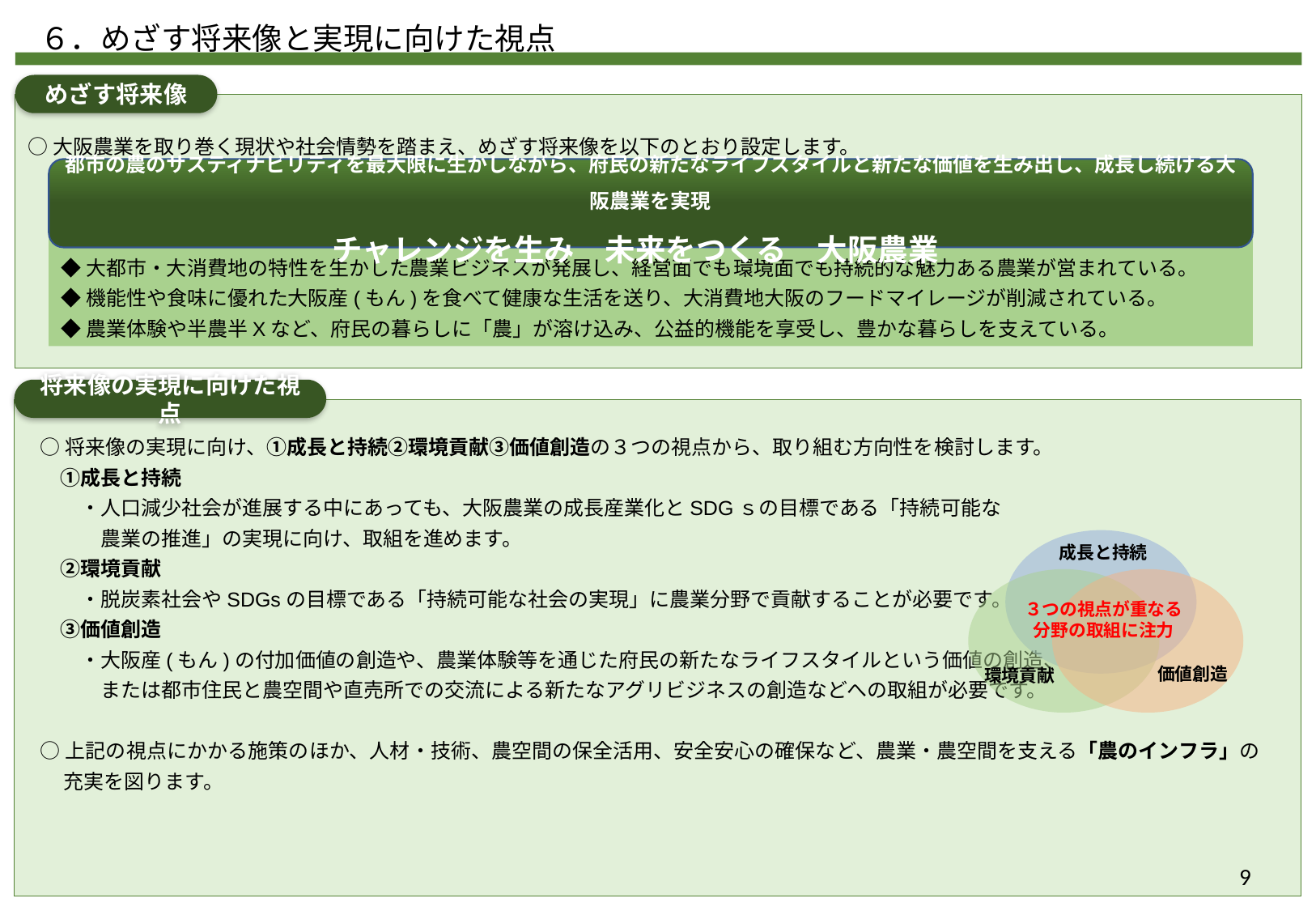

６．めざす将来像と実現に向けた視点

めざす将来像

○大阪農業を取り巻く現状や社会情勢を踏まえ、めざす将来像を以下のとおり設定します。
都市の農のサスティナビリティを最大限に生かしながら、府民の新たなライフスタイルと新たな価値を生み出し、成長し続ける大阪農業を実現
チャレンジを生み　未来をつくる　大阪農業

◆大都市・大消費地の特性を生かした農業ビジネスが発展し、経営面でも環境面でも持続的な魅力ある農業が営まれている。
◆機能性や食味に優れた大阪産(もん)を食べて健康な生活を送り、大消費地大阪のフードマイレージが削減されている。
◆農業体験や半農半Xなど、府民の暮らしに「農」が溶け込み、公益的機能を享受し、豊かな暮らしを支えている。
将来像の実現に向けた視点

○将来像の実現に向け、①成長と持続②環境貢献③価値創造の３つの視点から、取り組む方向性を検討します。
　①成長と持続
　　・人口減少社会が進展する中にあっても、大阪農業の成長産業化とSDGｓの目標である「持続可能な
　　　農業の推進」の実現に向け、取組を進めます。
　②環境貢献
　　・脱炭素社会やSDGsの目標である「持続可能な社会の実現」に農業分野で貢献することが必要です。
　③価値創造
　　・大阪産(もん)の付加価値の創造や、農業体験等を通じた府民の新たなライフスタイルという価値の創造、
　　　または都市住民と農空間や直売所での交流による新たなアグリビジネスの創造などへの取組が必要です。

○上記の視点にかかる施策のほか、人材・技術、農空間の保全活用、安全安心の確保など、農業・農空間を支える「農のインフラ」の充実を図ります。

成長と持続

３つの視点が重なる
分野の取組に注力
価値創造
環境貢献
9